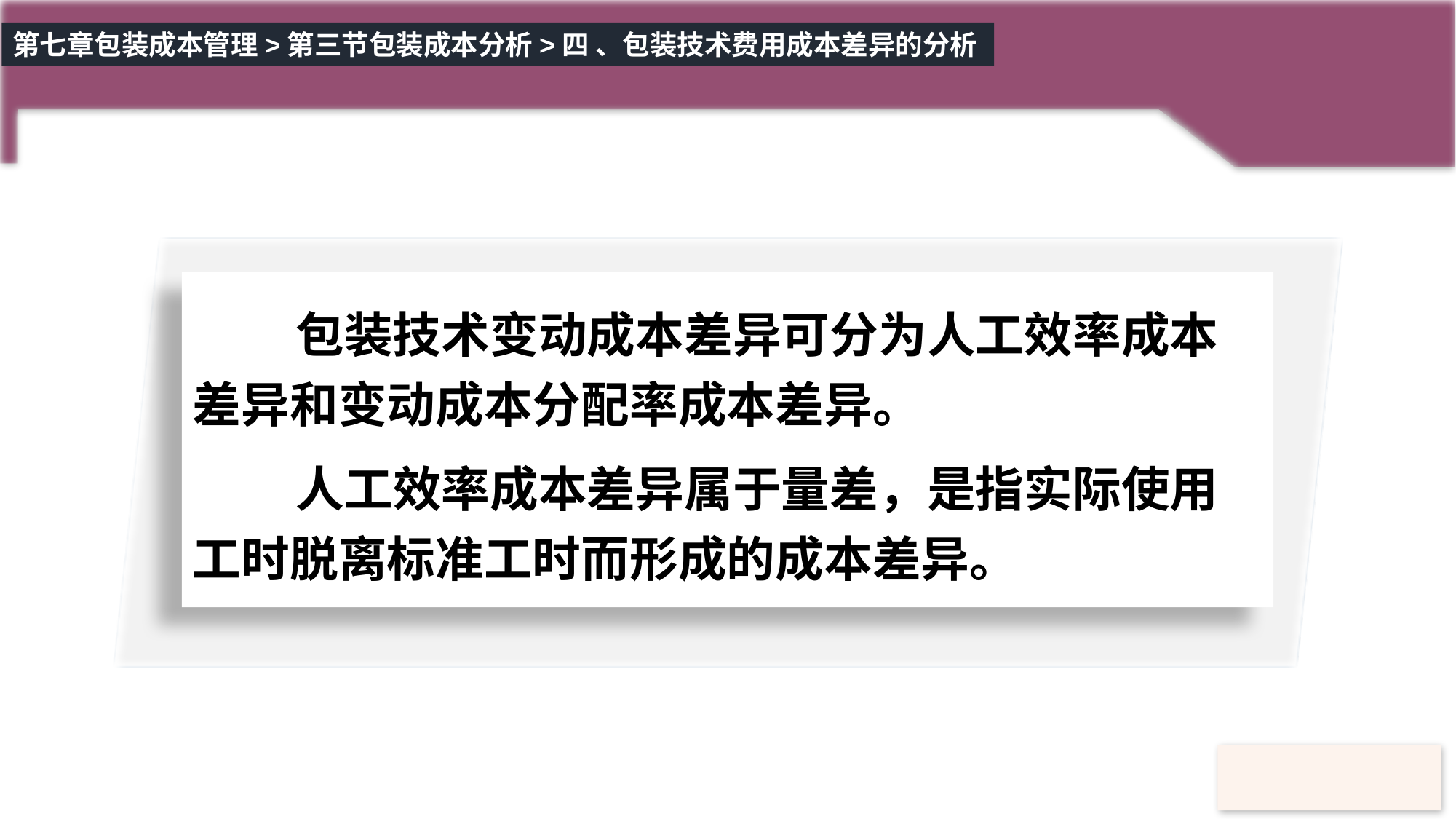

第七章包装成本管理>第三节包装成本分析>四 、包装技术费用成本差异的分析
#
包装技术变动成本差异可分为人工效率成本差异和变动成本分配率成本差异。
人工效率成本差异属于量差，是指实际使用工时脱离标准工时而形成的成本差异。